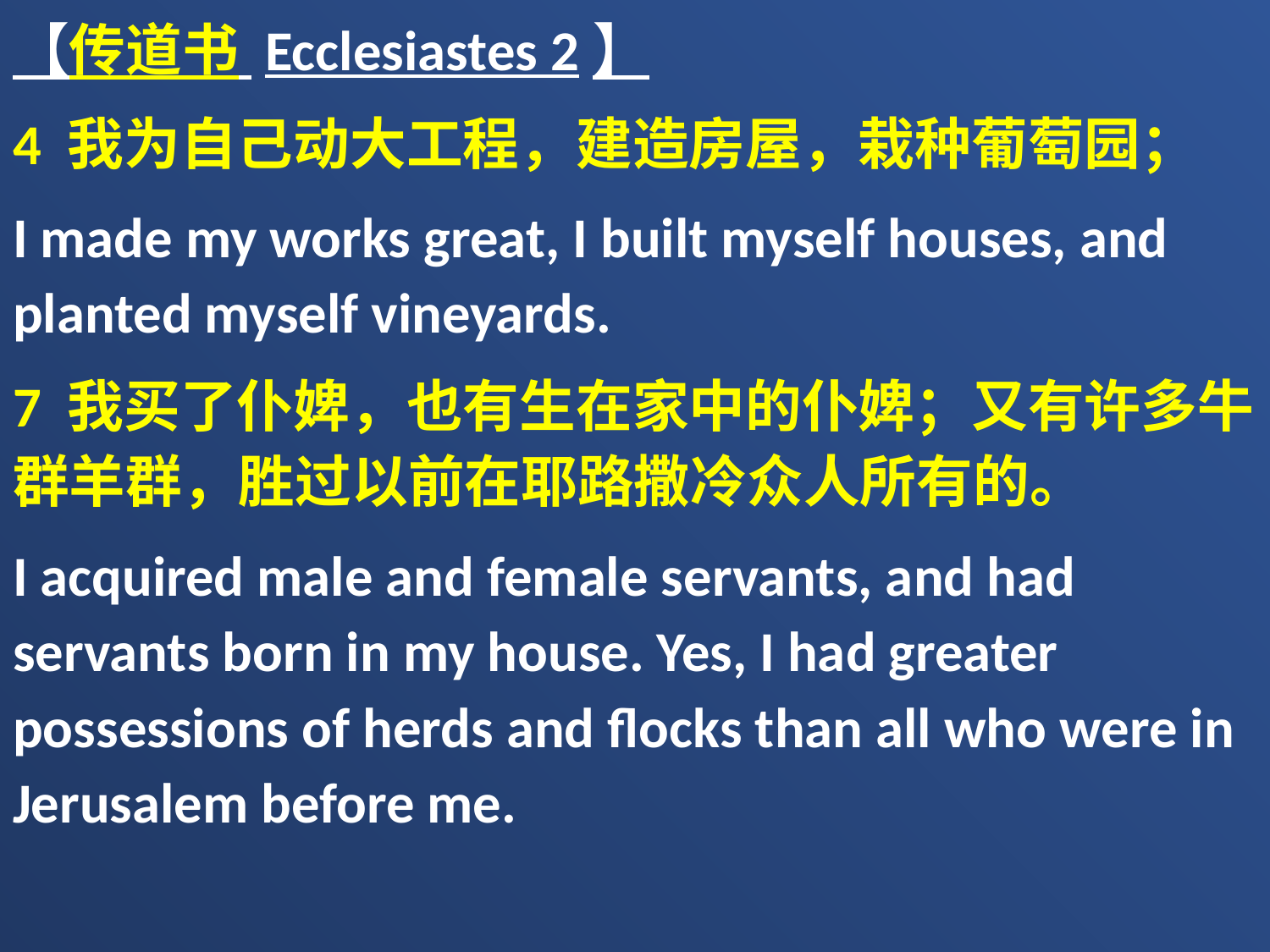

【传道书 Ecclesiastes 2】
4 我为自己动大工程，建造房屋，栽种葡萄园；
I made my works great, I built myself houses, and planted myself vineyards.
7 我买了仆婢，也有生在家中的仆婢；又有许多牛群羊群，胜过以前在耶路撒冷众人所有的。
I acquired male and female servants, and had servants born in my house. Yes, I had greater possessions of herds and flocks than all who were in Jerusalem before me.